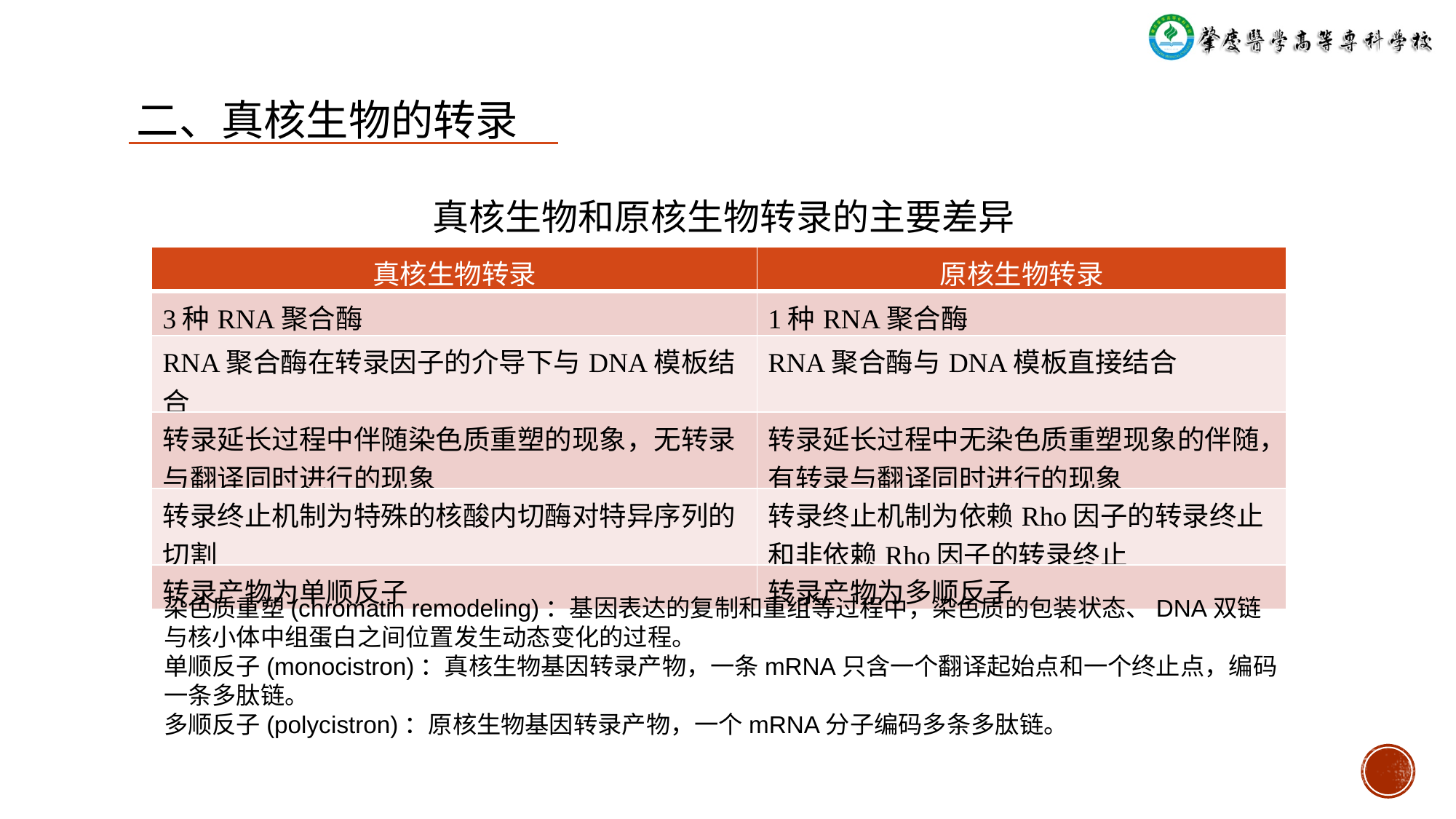

二、真核生物的转录
真核生物和原核生物转录的主要差异
| 真核生物转录 | 原核生物转录 |
| --- | --- |
| 3种RNA聚合酶 | 1种RNA聚合酶 |
| RNA聚合酶在转录因子的介导下与DNA模板结合 | RNA聚合酶与DNA模板直接结合 |
| 转录延长过程中伴随染色质重塑的现象，无转录与翻译同时进行的现象 | 转录延长过程中无染色质重塑现象的伴随，有转录与翻译同时进行的现象 |
| 转录终止机制为特殊的核酸内切酶对特异序列的切割 | 转录终止机制为依赖Rho因子的转录终止和非依赖Rho因子的转录终止 |
| 转录产物为单顺反子 | 转录产物为多顺反子 |
染色质重塑(chromatin remodeling)：基因表达的复制和重组等过程中，染色质的包装状态、DNA双链与核小体中组蛋白之间位置发生动态变化的过程。
单顺反子(monocistron)：真核生物基因转录产物，一条mRNA只含一个翻译起始点和一个终止点，编码一条多肽链。
多顺反子(polycistron)：原核生物基因转录产物，一个mRNA分子编码多条多肽链。